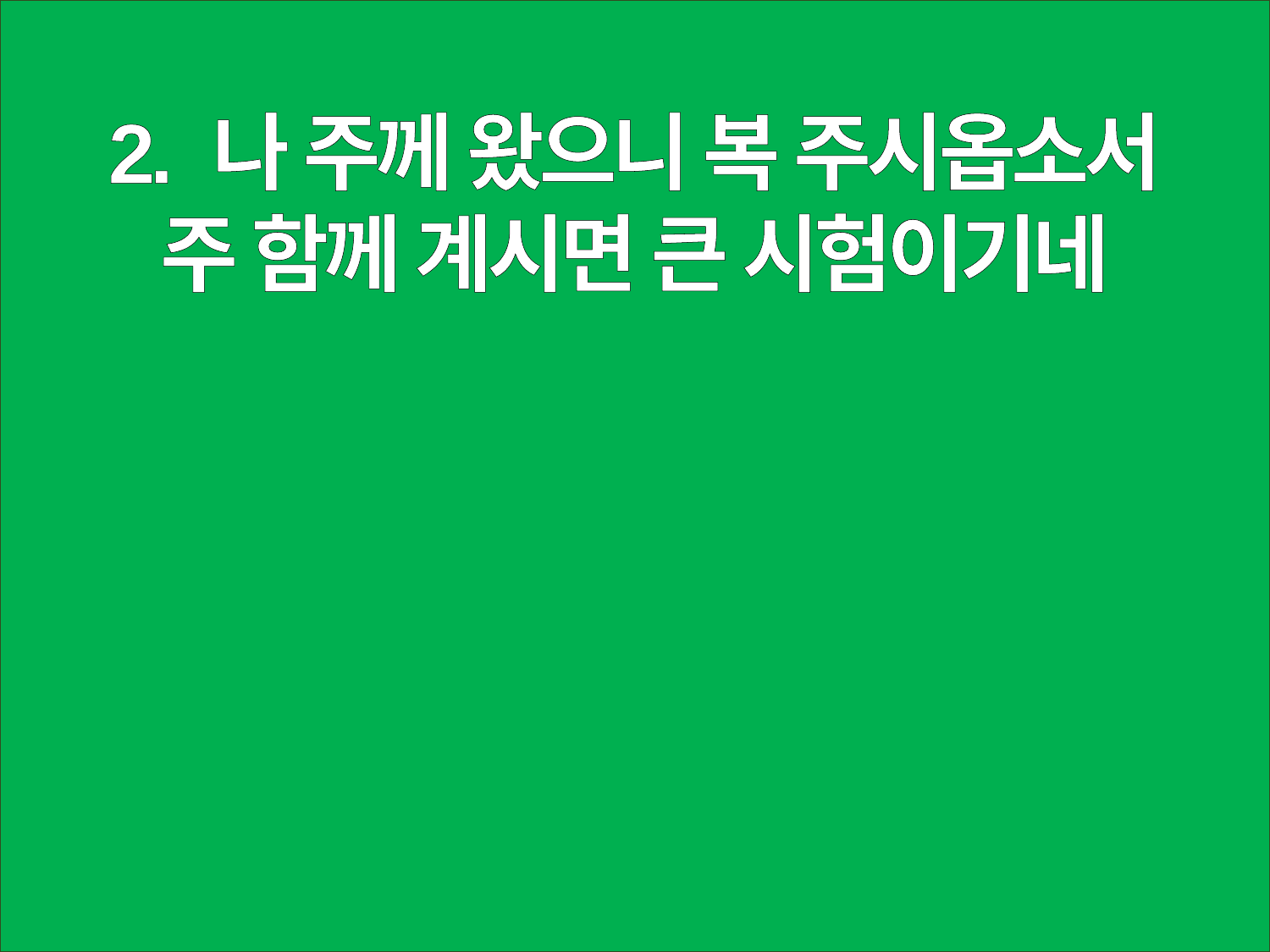

2. 나 주께 왔으니 복 주시옵소서
주 함께 계시면 큰 시험이기네